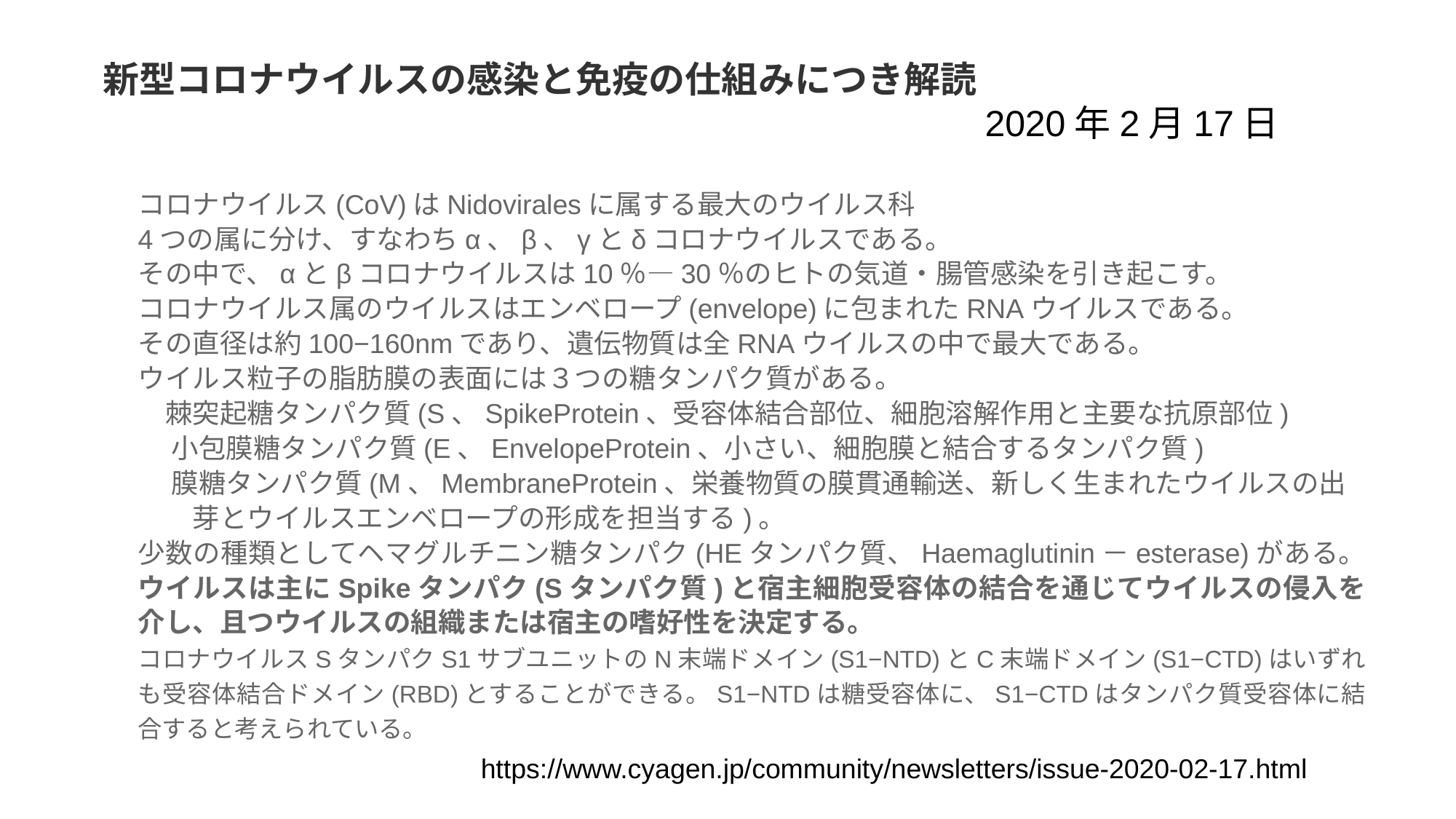

新型コロナウイルスの感染と免疫の仕組みにつき解読
　　　　　　　　　　　　　　　　　　　　　　　　2020年2月17日
コロナウイルス(CoV)はNidoviralesに属する最大のウイルス科
4つの属に分け、すなわちα、β、γとδコロナウイルスである。
その中で、αとβコロナウイルスは10％—30％のヒトの気道・腸管感染を引き起こす。
コロナウイルス属のウイルスはエンベロープ(envelope)に包まれたRNAウイルスである。
その直径は約100−160nmであり、遺伝物質は全RNAウイルスの中で最大である。
ウイルス粒子の脂肪膜の表面には３つの糖タンパク質がある。
　棘突起糖タンパク質(S、SpikeProtein、受容体結合部位、細胞溶解作用と主要な抗原部位)
　 小包膜糖タンパク質(E、EnvelopeProtein、小さい、細胞膜と結合するタンパク質)
　 膜糖タンパク質(M、MembraneProtein、栄養物質の膜貫通輸送、新しく生まれたウイルスの出
　　芽とウイルスエンベロープの形成を担当する)。
少数の種類としてヘマグルチニン糖タンパク(HEタンパク質、Haemaglutinin－esterase)がある。ウイルスは主にSpikeタンパク(Sタンパク質)と宿主細胞受容体の結合を通じてウイルスの侵入を介し、且つウイルスの組織または宿主の嗜好性を決定する。
コロナウイルスSタンパクS1サブユニットのN末端ドメイン(S1−NTD)とC末端ドメイン(S1−CTD)はいずれも受容体結合ドメイン(RBD)とすることができる。S1−NTDは糖受容体に、S1−CTDはタンパク質受容体に結合すると考えられている。
https://www.cyagen.jp/community/newsletters/issue-2020-02-17.html